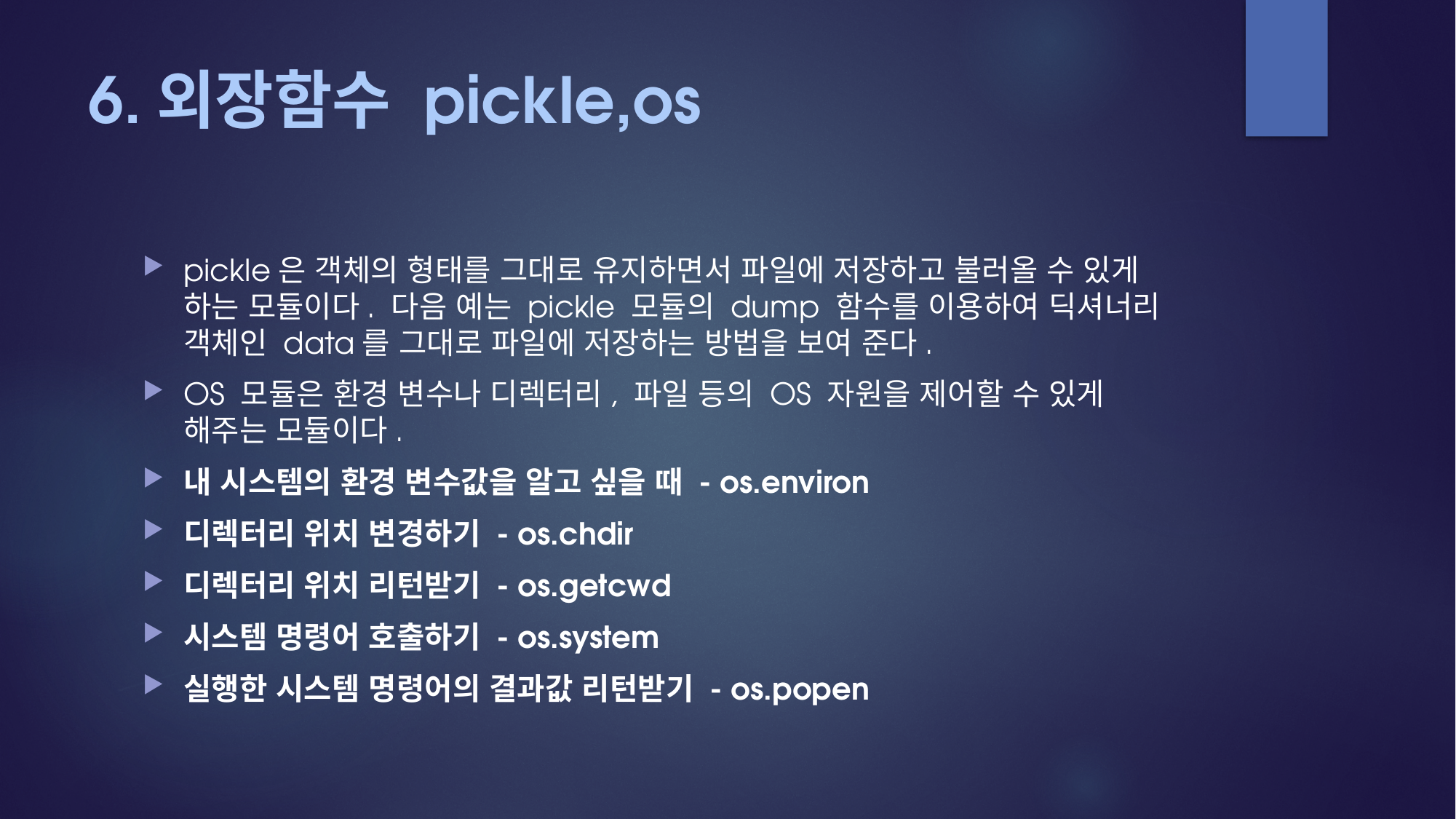

# 6.외장함수 pickle,os
pickle은 객체의 형태를 그대로 유지하면서 파일에 저장하고 불러올 수 있게 하는 모듈이다. 다음 예는 pickle 모듈의 dump 함수를 이용하여 딕셔너리 객체인 data를 그대로 파일에 저장하는 방법을 보여 준다.
OS 모듈은 환경 변수나 디렉터리, 파일 등의 OS 자원을 제어할 수 있게 해주는 모듈이다.
내 시스템의 환경 변수값을 알고 싶을 때 - os.environ
디렉터리 위치 변경하기 - os.chdir
디렉터리 위치 리턴받기 - os.getcwd
시스템 명령어 호출하기 - os.system
실행한 시스템 명령어의 결과값 리턴받기 - os.popen